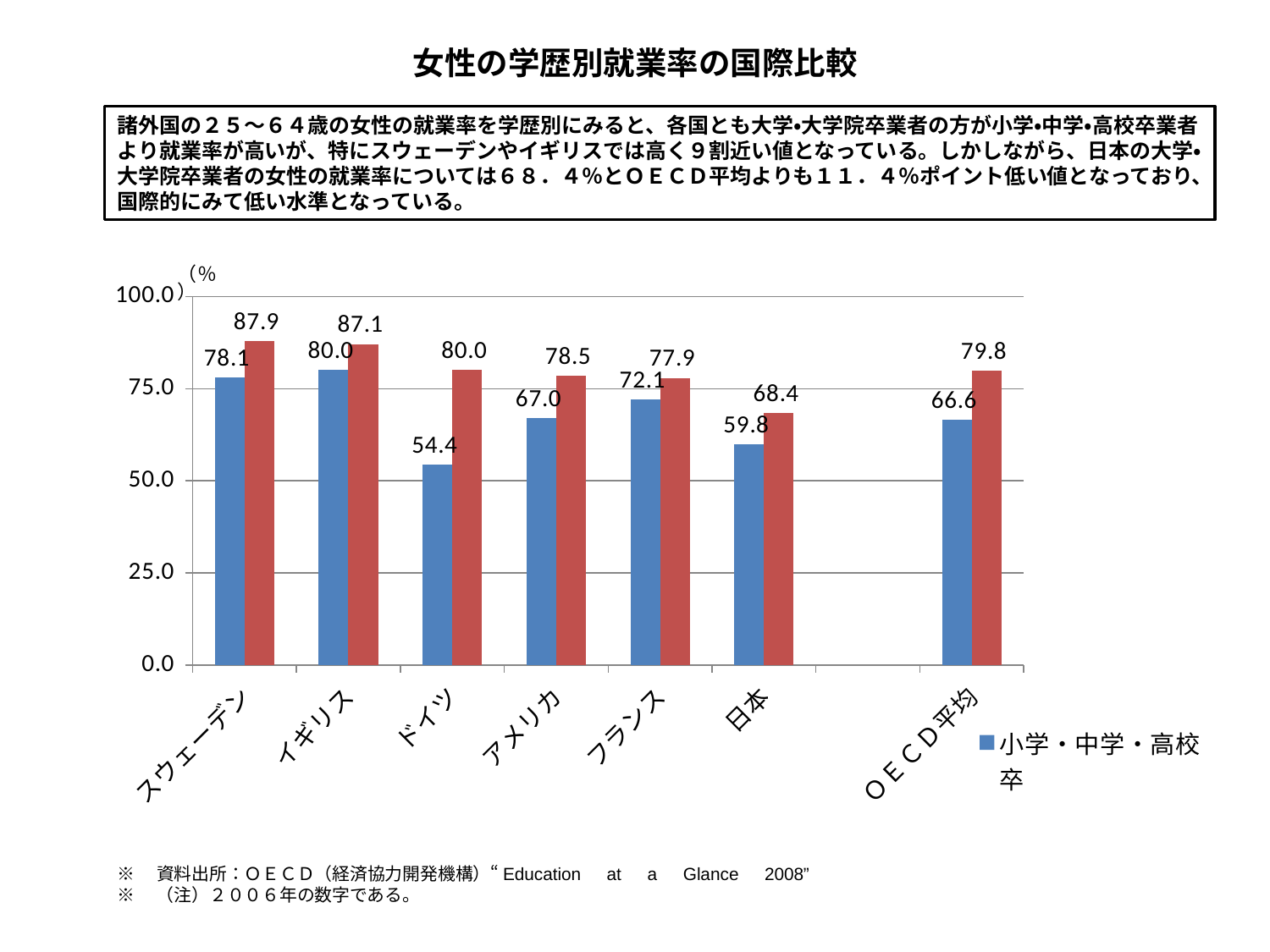

# 女性の学歴別就業率の国際比較
諸外国の２５～６４歳の女性の就業率を学歴別にみると、各国とも大学・大学院卒業者の方が小学・中学・高校卒業者より就業率が高いが、特にスウェーデンやイギリスでは高く９割近い値となっている。しかしながら、日本の大学・大学院卒業者の女性の就業率については６８．４％とＯＥＣＤ平均よりも１１．４％ポイント低い値となっており、国際的にみて低い水準となっている。

### Chart

| Category | 小学・中学・高校卒 | 大学・大学院卒 |
|---|---|---|
| スウェーデン | 78.1 | 87.9 |
| イギリス | 80.0 | 87.1 |
| ドイツ | 54.4 | 80.0 |
| アメリカ | 67.0 | 78.5 |
| フランス | 72.1 | 77.9 |
| 日本 | 59.8 | 68.4 |
|  | None | None |
| ＯＥＣＤ平均 | 66.6 | 79.8 |
※　資料出所：ＯＥＣＤ（経済協力開発機構）“Education　at　a　Glance　2008”
※　（注）２００６年の数字である。